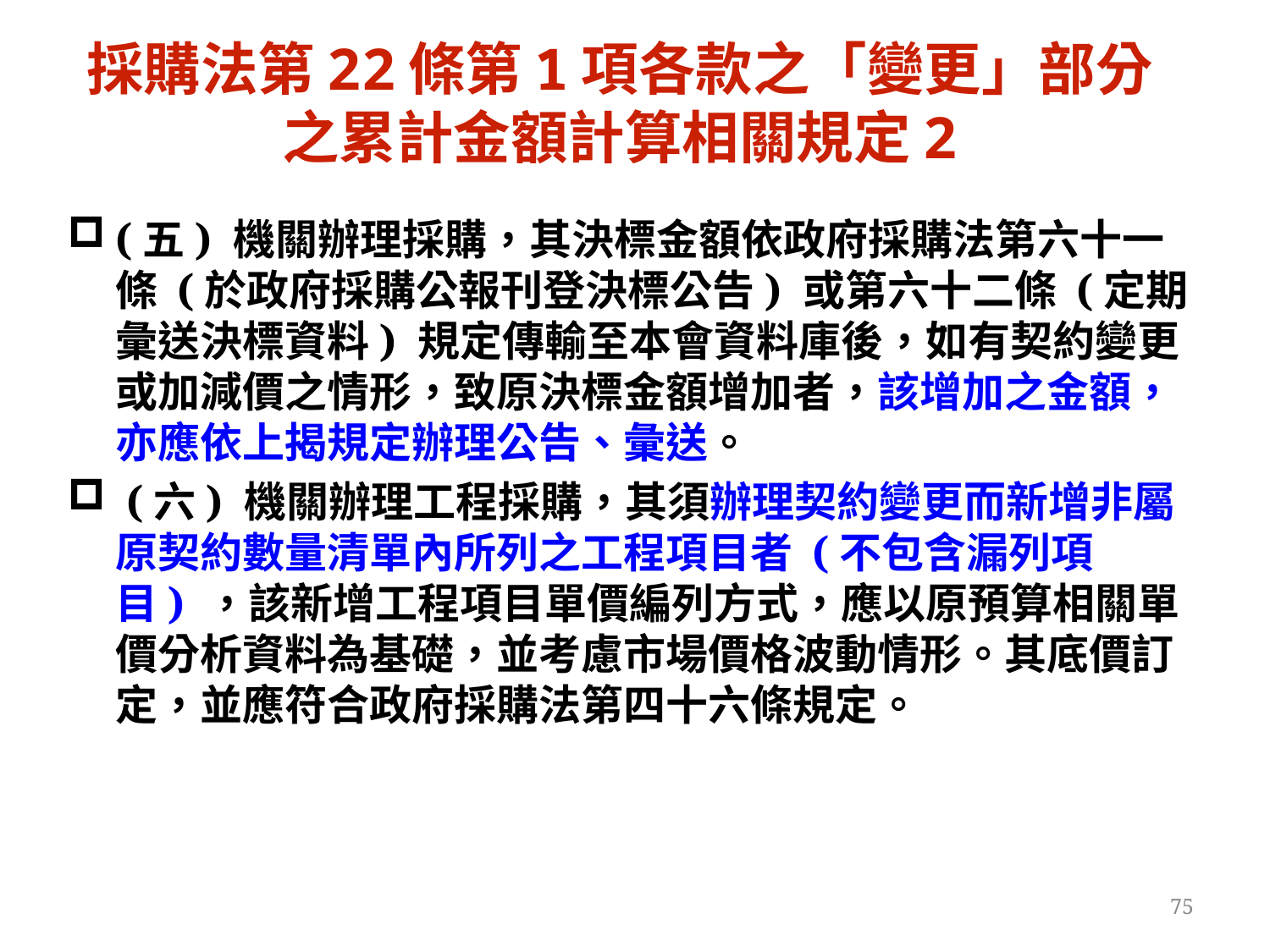

# 採購法第22條第1項各款之「變更」部分之累計金額計算相關規定2
(五) 機關辦理採購，其決標金額依政府採購法第六十一條 (於政府採購公報刊登決標公告) 或第六十二條 (定期彙送決標資料) 規定傳輸至本會資料庫後，如有契約變更或加減價之情形，致原決標金額增加者，該增加之金額，亦應依上揭規定辦理公告、彙送。
 (六) 機關辦理工程採購，其須辦理契約變更而新增非屬原契約數量清單內所列之工程項目者 (不包含漏列項目) ，該新增工程項目單價編列方式，應以原預算相關單價分析資料為基礎，並考慮市場價格波動情形。其底價訂定，並應符合政府採購法第四十六條規定。
75